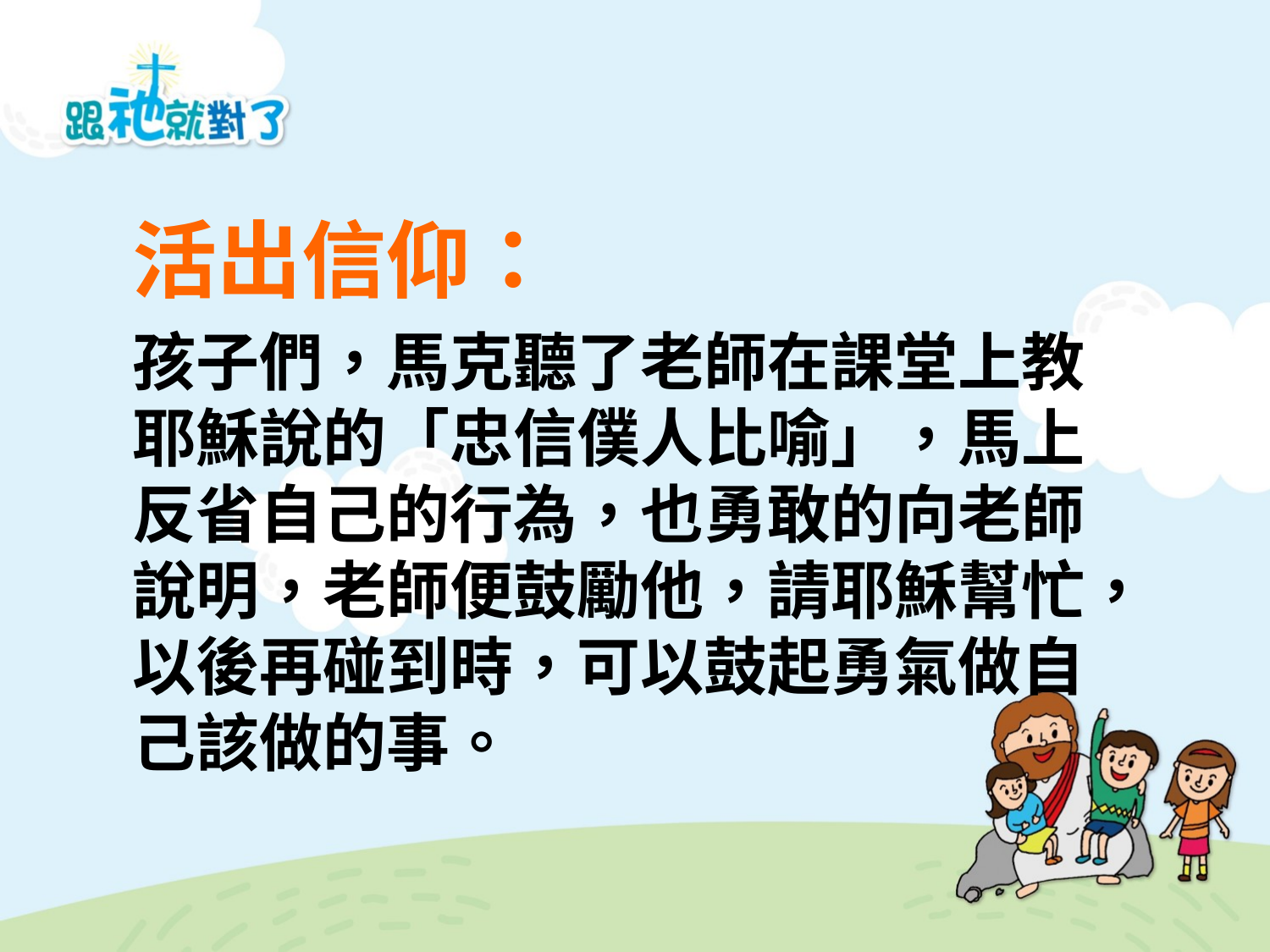

活出信仰：
孩子們，馬克聽了老師在課堂上教耶穌說的「忠信僕人比喻」，馬上反省自己的行為，也勇敢的向老師說明，老師便鼓勵他，請耶穌幫忙，以後再碰到時，可以鼓起勇氣做自己該做的事。